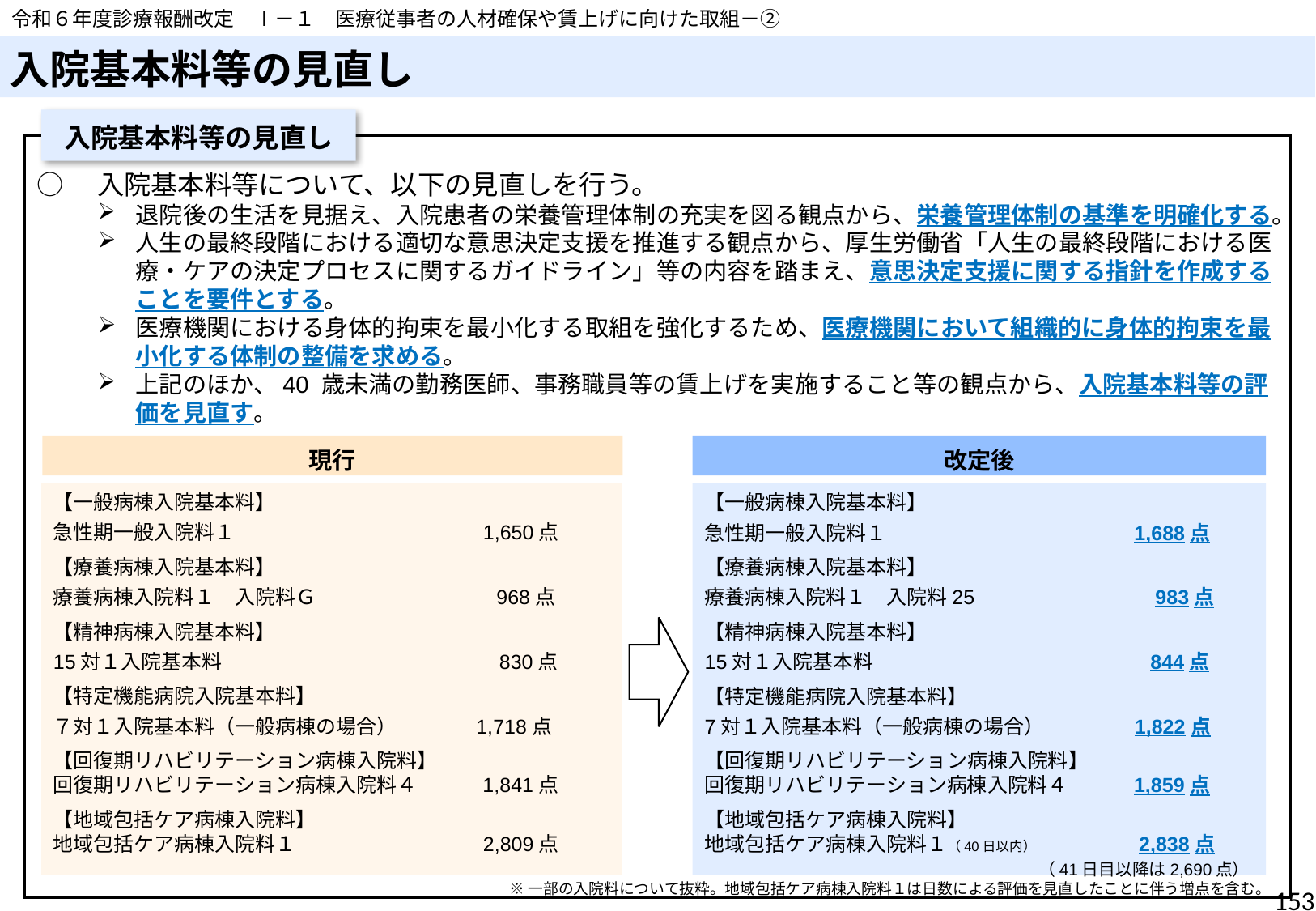

令和６年度診療報酬改定　Ⅰ－１　医療従事者の人材確保や賃上げに向けた取組－②
# 入院基本料等の見直し
入院基本料等の見直し

○　入院基本料等について、以下の見直しを行う。
退院後の生活を見据え、入院患者の栄養管理体制の充実を図る観点から、栄養管理体制の基準を明確化する。
人生の最終段階における適切な意思決定支援を推進する観点から、厚生労働省「人生の最終段階における医療・ケアの決定プロセスに関するガイドライン」等の内容を踏まえ、意思決定支援に関する指針を作成することを要件とする。
医療機関における身体的拘束を最小化する取組を強化するため、医療機関において組織的に身体的拘束を最小化する体制の整備を求める。
上記のほか、40 歳未満の勤務医師、事務職員等の賃上げを実施すること等の観点から、入院基本料等の評価を見直す。

現行
改定後
【一般病棟入院基本料】

急性期一般入院料１　　　　　　　　　　　　1,650点

【療養病棟入院基本料】

療養病棟入院料１　入院料Ｇ　　　　　　  　　 968点

【精神病棟入院基本料】

15対１入院基本料　　　　　　　　　　  　　　830点

【特定機能病院入院基本料】

７対１入院基本料（一般病棟の場合）　　　   1,718点

【回復期リハビリテーション病棟入院料】
回復期リハビリテーション病棟入院料４　　　1,841点

【地域包括ケア病棟入院料】
地域包括ケア病棟入院料１　　　　　　　　　2,809点
【一般病棟入院基本料】

急性期一般入院料１　　　　　　　　　　　　1,688点

【療養病棟入院基本料】

療養病棟入院料１　入院料25　　　　　　　 　 983点

【精神病棟入院基本料】

15対１入院基本料　　　　　　　　　　　　  　844点

【特定機能病院入院基本料】

7対１入院基本料（一般病棟の場合）　　　 　1,822点

【回復期リハビリテーション病棟入院料】
回復期リハビリテーション病棟入院料４　　　1,859点

【地域包括ケア病棟入院料】
地域包括ケア病棟入院料１（40日以内）　 　　　　2,838点
　　　 　　　　　　　　　　　　　　　　（41日目以降は2,690点）

※一部の入院料について抜粋。地域包括ケア病棟入院料１は日数による評価を見直したことに伴う増点を含む。
153